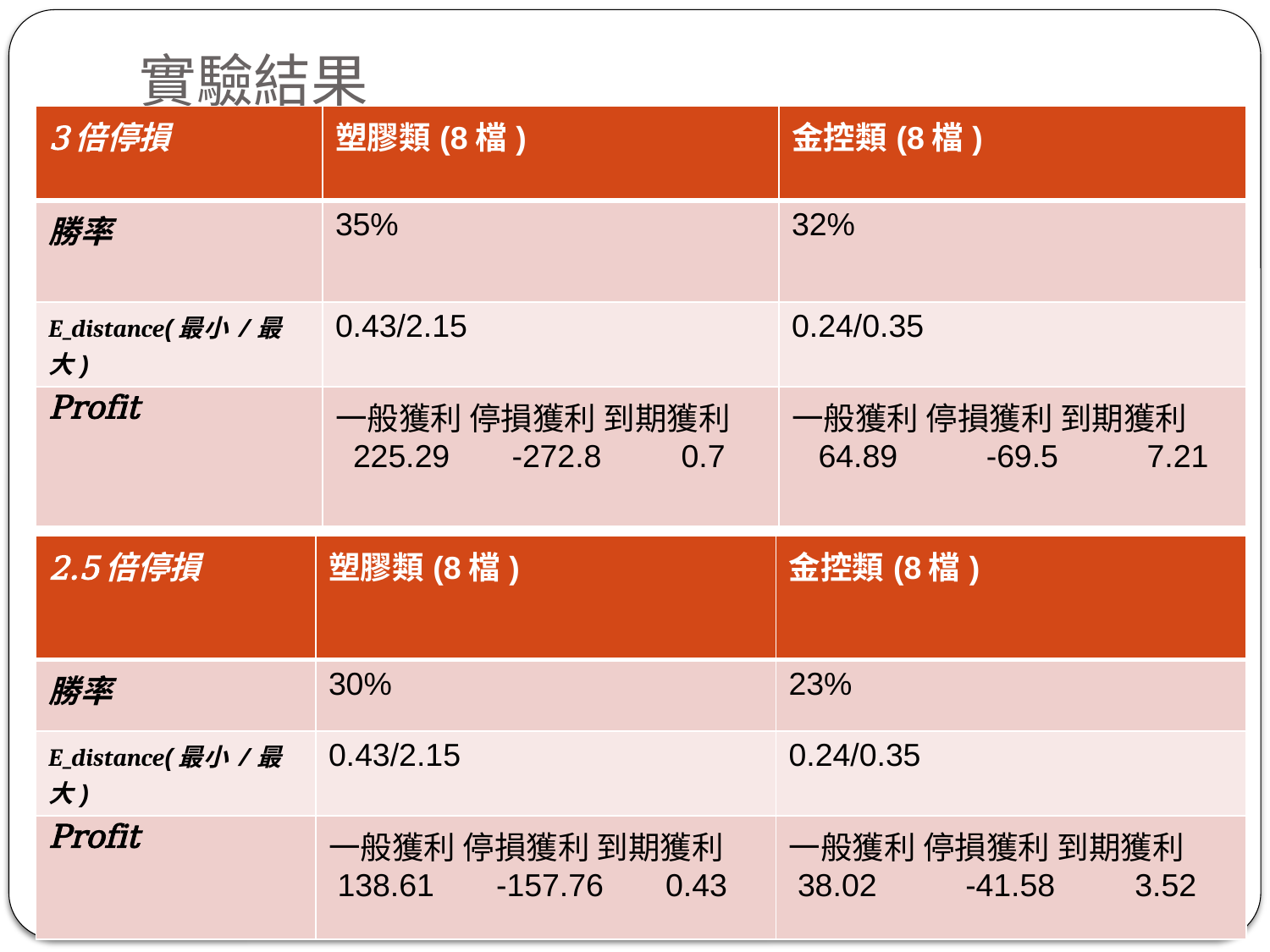

# 實驗結果
| 3倍停損 | 塑膠類(8檔) | 金控類(8檔) |
| --- | --- | --- |
| 勝率 | 35% | 32% |
| E\_distance(最小/最大) | 0.43/2.15 | 0.24/0.35 |
| Profit | 一般獲利 停損獲利 到期獲利 225.29 -272.8 0.7 | 一般獲利 停損獲利 到期獲利 64.89 -69.5 7.21 |
| 2.5倍停損 | 塑膠類(8檔) | 金控類(8檔) |
| --- | --- | --- |
| 勝率 | 30% | 23% |
| E\_distance(最小/最大) | 0.43/2.15 | 0.24/0.35 |
| Profit | 一般獲利 停損獲利 到期獲利 138.61 -157.76 0.43 | 一般獲利 停損獲利 到期獲利 38.02 -41.58 3.52 |